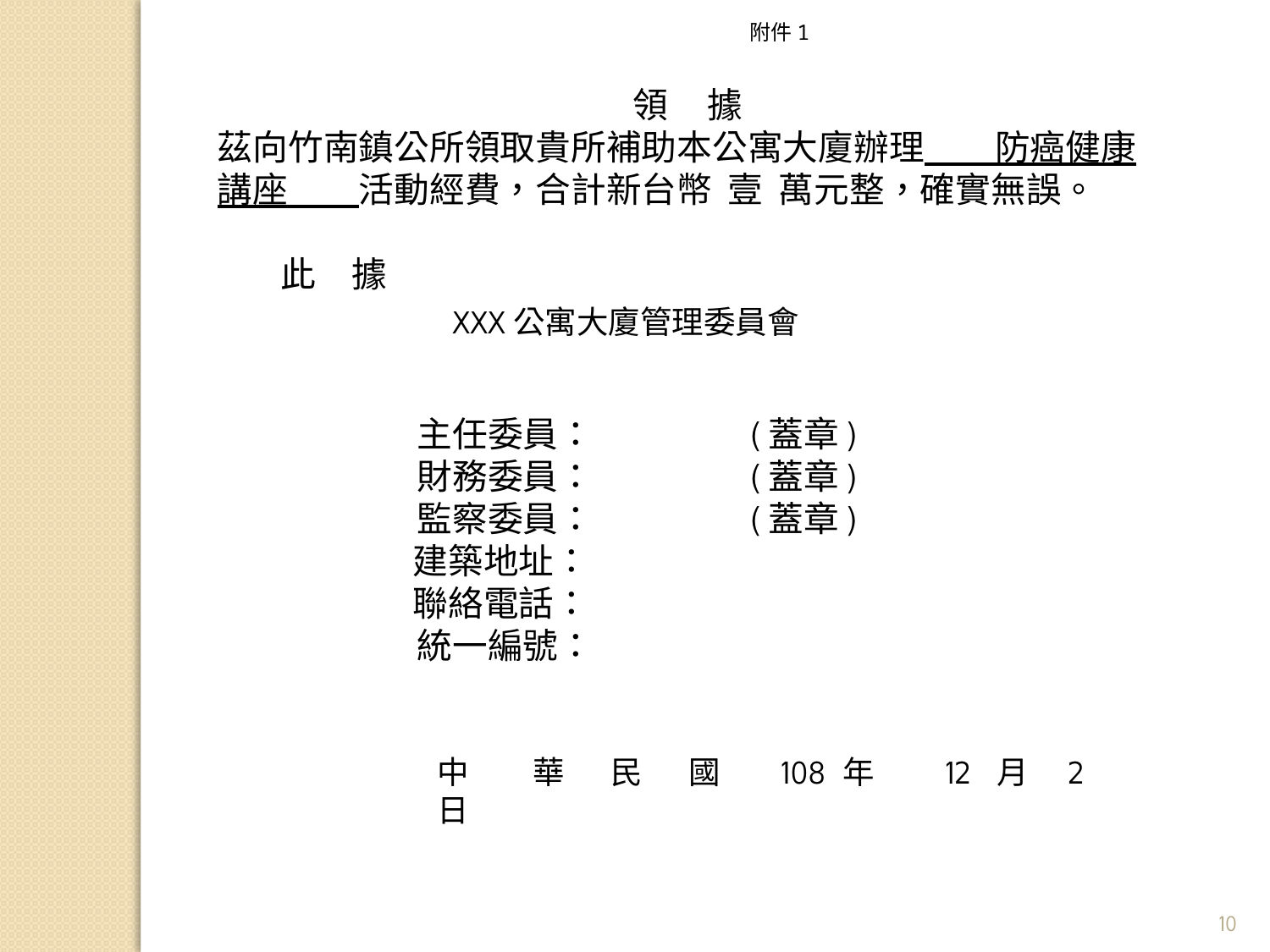

附件1
                                                    領     據
茲向竹南鎮公所領取貴所補助本公寓大廈辦理　　防癌健康講座　　活動經費，合計新台幣  壹  萬元整，確實無誤。

       此　據
XXX公寓大廈管理委員會
    主任委員：                   (蓋章)
    財務委員：                   (蓋章)
    監察委員：                   (蓋章)
　建築地址：
　聯絡電話：
    統一編號：
中　　華  　民  　國　   108 年　　12  月　2　　日
10